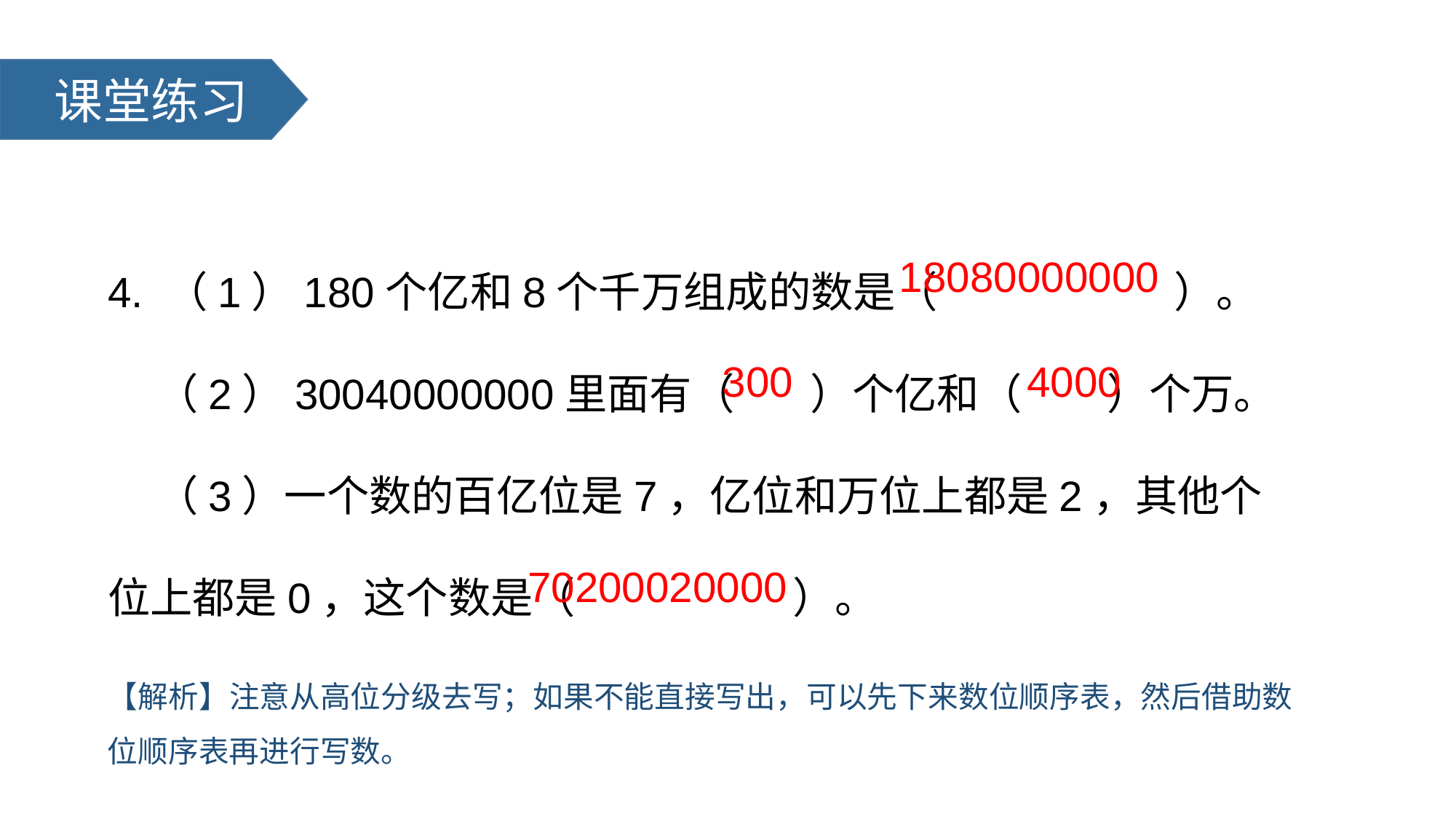

课堂练习
4. （1）180个亿和8个千万组成的数是（                         ）。
    （2）30040000000里面有（        ）个亿和（         ）个万。
    （3）一个数的百亿位是7，亿位和万位上都是2，其他个位上都是0，这个数是（                       ）。
18080000000
300
4000
70200020000
【解析】注意从高位分级去写；如果不能直接写出，可以先下来数位顺序表，然后借助数位顺序表再进行写数。